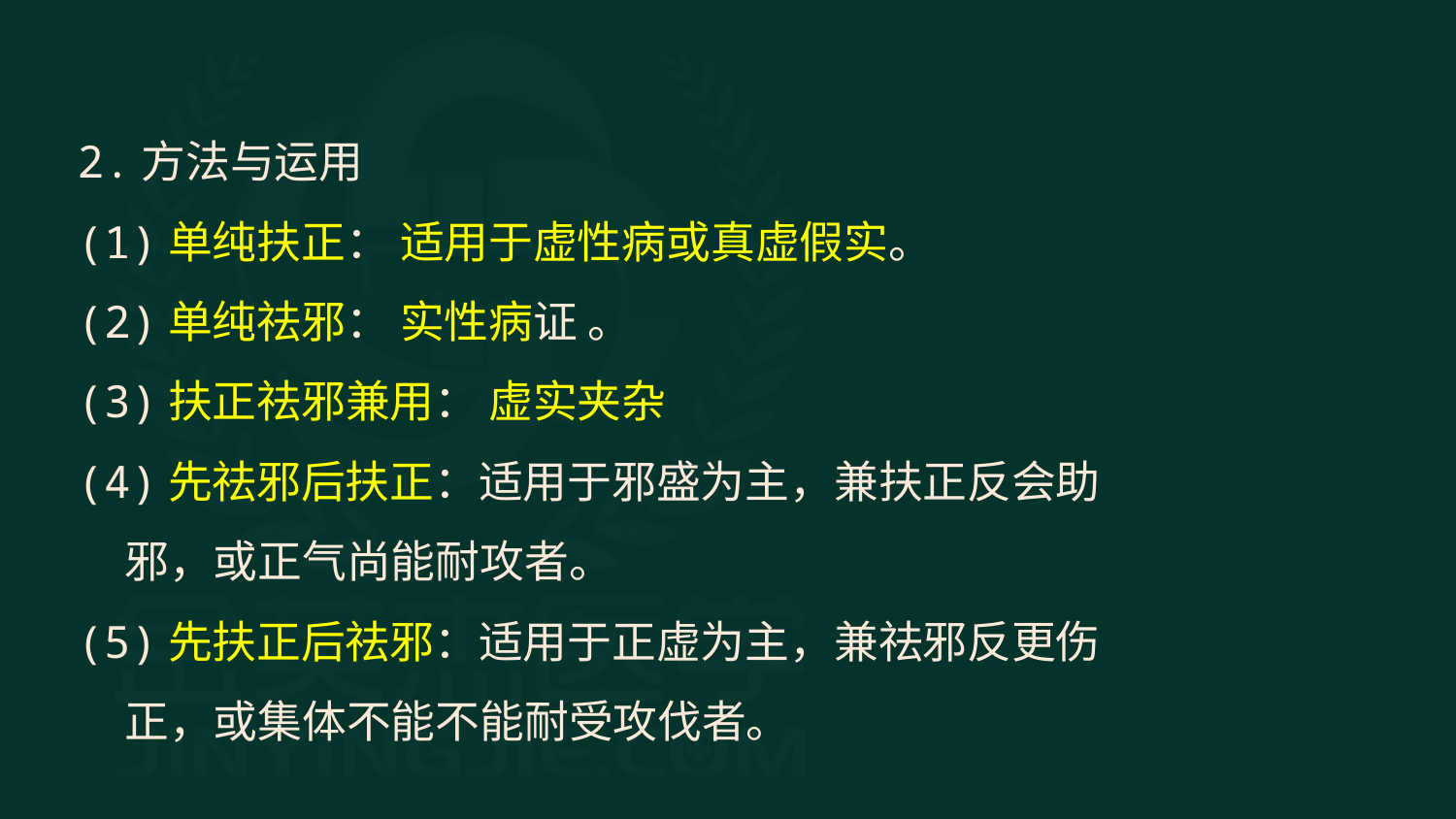

2.方法与运用
(1)单纯扶正： 适用于虚性病或真虚假实。
(2)单纯祛邪： 实性病证 。
(3)扶正祛邪兼用： 虚实夹杂
(4)先祛邪后扶正：适用于邪盛为主，兼扶正反会助邪，或正气尚能耐攻者。
(5)先扶正后祛邪：适用于正虚为主，兼祛邪反更伤正，或集体不能不能耐受攻伐者。